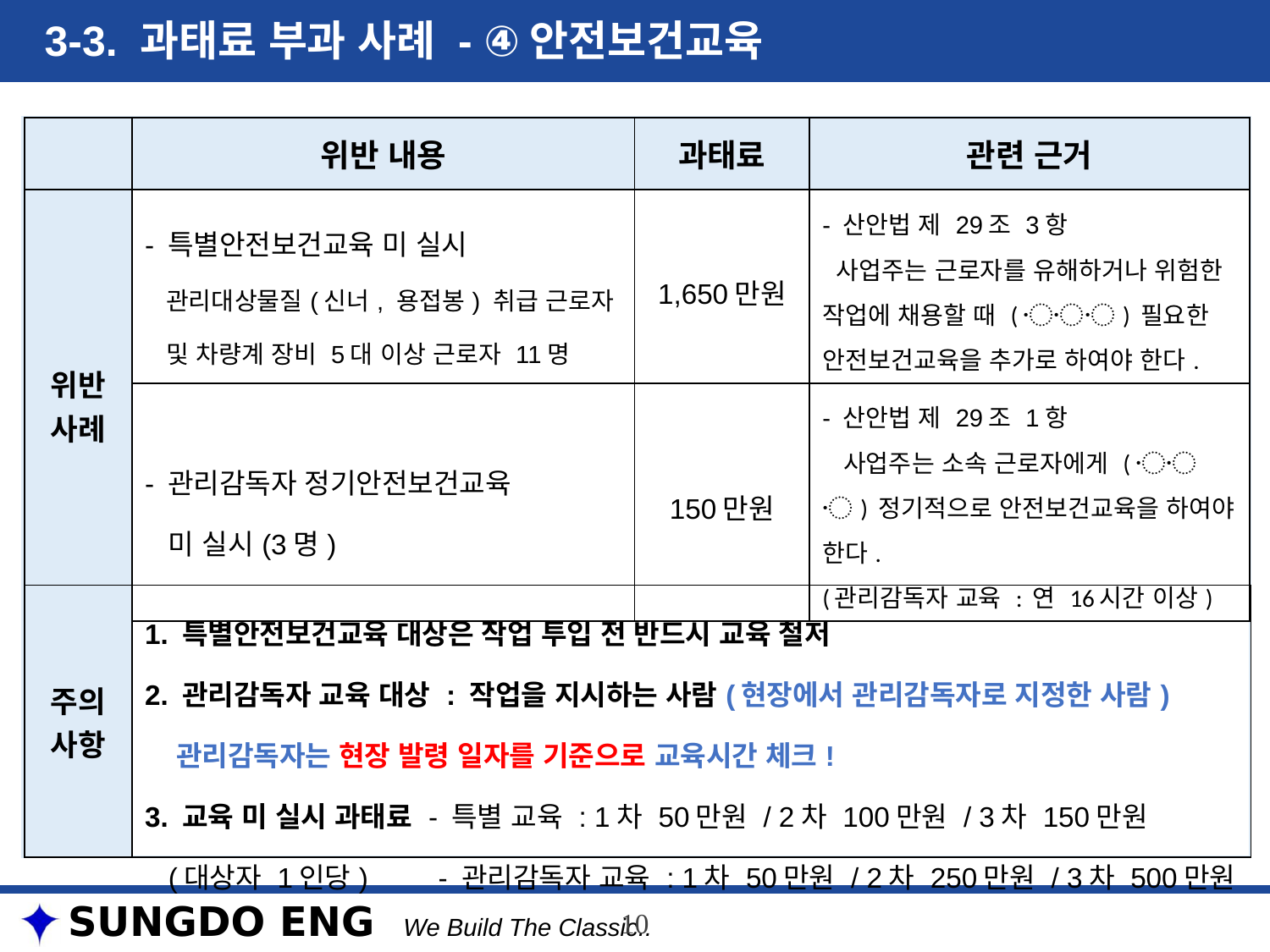

3-3. 과태료 부과 사례 - ④안전보건교육
|  | 위반 내용 | 과태료 | 관련 근거 |
| --- | --- | --- | --- |
| 위반 사례 | - 특별안전보건교육 미 실시 관리대상물질(신너, 용접봉) 취급 근로자 및 차량계 장비 5대 이상 근로자 11명 | 1,650만원 | - 산안법 제 29조 3항 사업주는 근로자를 유해하거나 위험한 작업에 채용할 때 (〮〮〮) 필요한 안전보건교육을 추가로 하여야 한다. |
|  | - 관리감독자 정기안전보건교육 미 실시(3명) | 150만원 | - 산안법 제 29조 1항 사업주는 소속 근로자에게 (〮〮〮) 정기적으로 안전보건교육을 하여야 한다. (관리감독자 교육 : 연 16시간 이상) |
| 주의 사항 | 1. 특별안전보건교육 대상은 작업 투입 전 반드시 교육 철저 2. 관리감독자 교육 대상 : 작업을 지시하는 사람(현장에서 관리감독자로 지정한 사람) 관리감독자는 현장 발령 일자를 기준으로 교육시간 체크! 3. 교육 미 실시 과태료 - 특별 교육 : 1차 50만원 / 2차 100만원 / 3차 150만원 (대상자 1인당) - 관리감독자 교육 : 1차 50만원 / 2차 250만원 / 3차 500만원 |
| --- | --- |
10